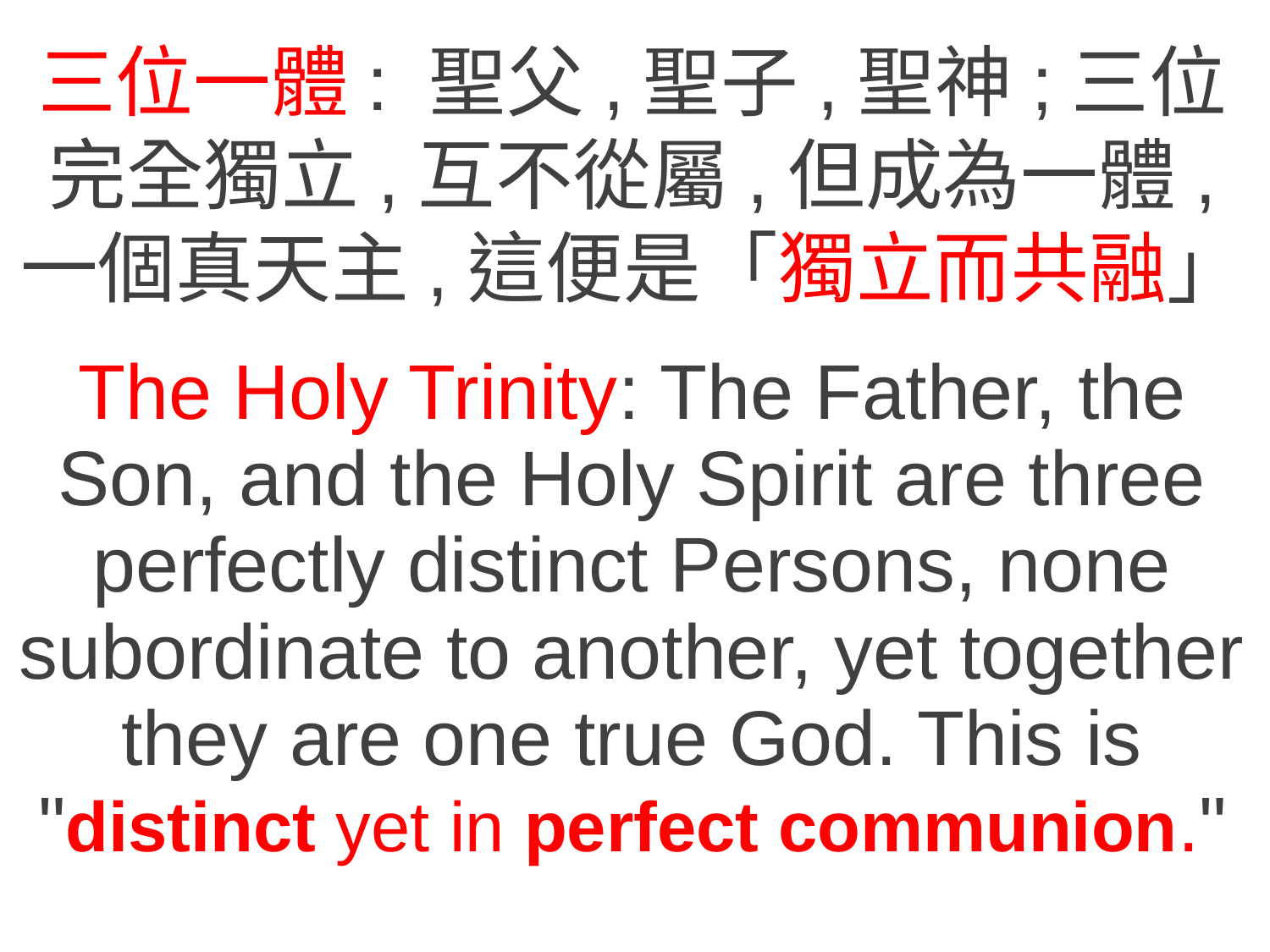

三位一體: 聖父,聖子,聖神;三位完全獨立,互不從屬,但成為一體,
一個真天主,這便是「獨立而共融」
The Holy Trinity: The Father, the Son, and the Holy Spirit are three perfectly distinct Persons, none subordinate to another, yet together they are one true God. This is "distinct yet in perfect communion."